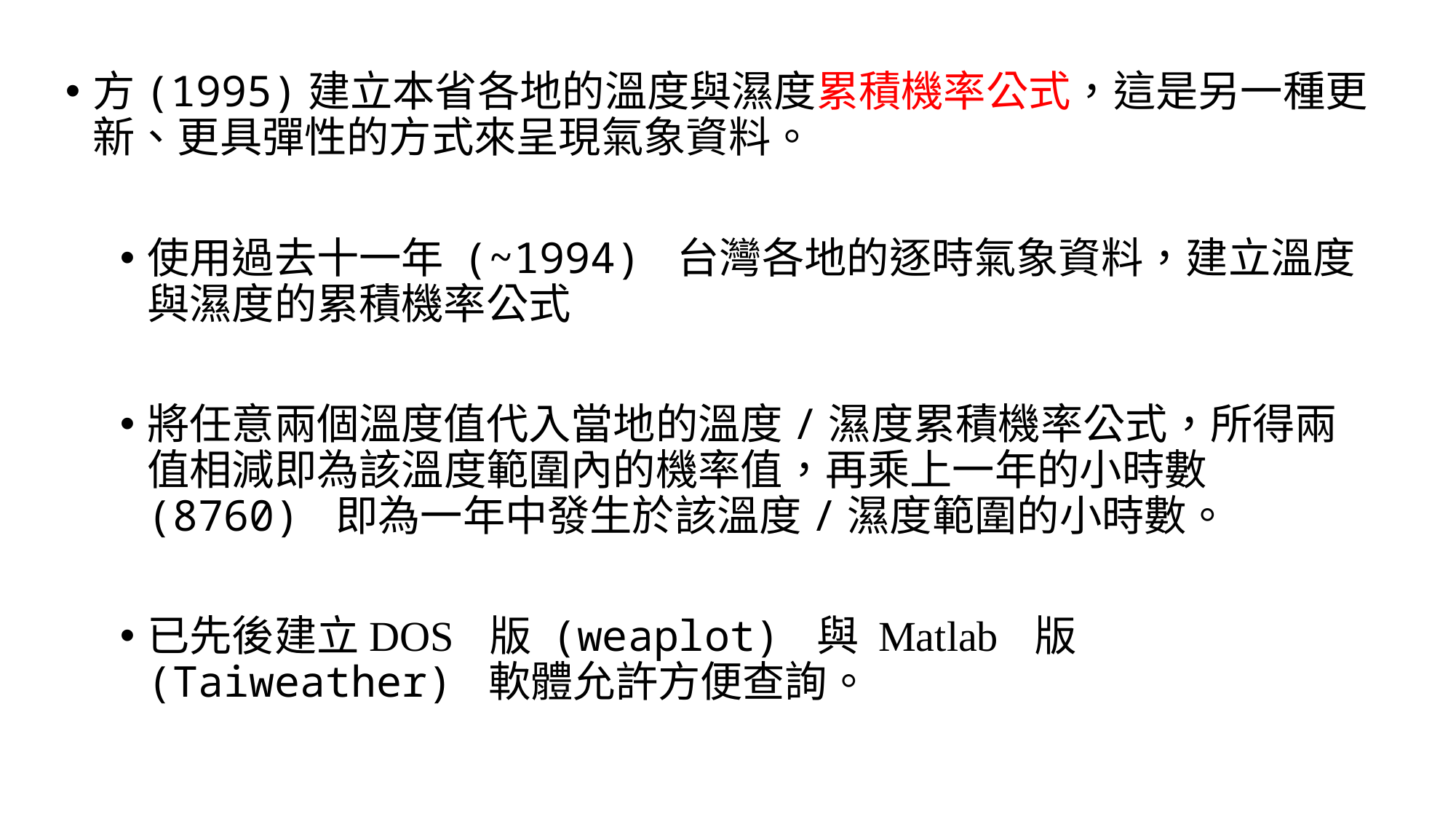

方(1995)建立本省各地的溫度與濕度累積機率公式，這是另一種更新、更具彈性的方式來呈現氣象資料。

使用過去十一年 (~1994) 台灣各地的逐時氣象資料，建立溫度與濕度的累積機率公式

將任意兩個溫度值代入當地的溫度/濕度累積機率公式，所得兩值相減即為該溫度範圍內的機率值，再乘上一年的小時數 (8760) 即為一年中發生於該溫度/濕度範圍的小時數。

已先後建立DOS 版 (weaplot) 與 Matlab 版 (Taiweather) 軟體允許方便查詢。